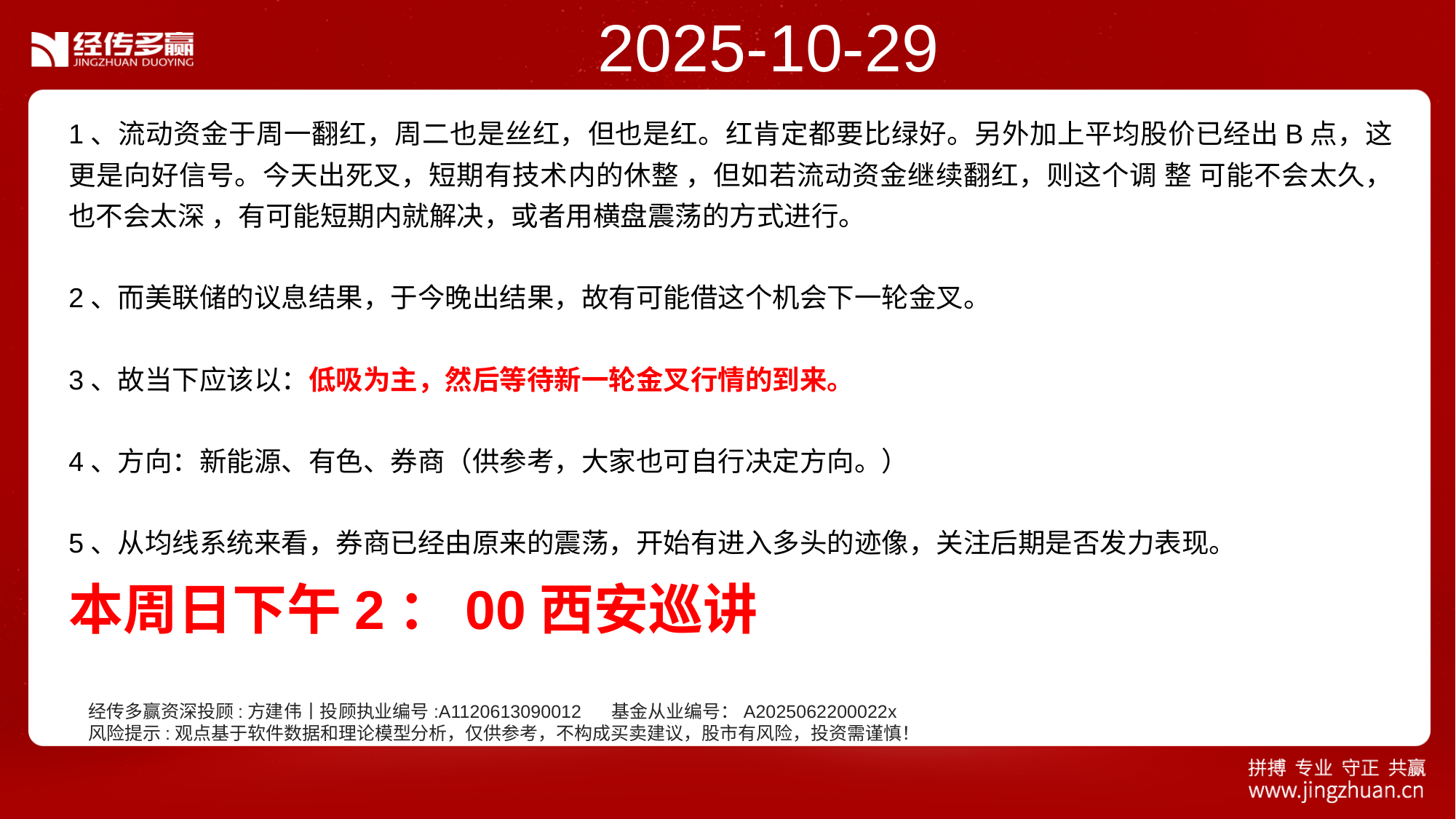

2025-10-29
1、流动资金于周一翻红，周二也是丝红，但也是红。红肯定都要比绿好。另外加上平均股价已经出B点，这更是向好信号。今天出死叉，短期有技术内的休整 ，但如若流动资金继续翻红，则这个调 整 可能不会太久，也不会太深 ，有可能短期内就解决，或者用横盘震荡的方式进行。

2、而美联储的议息结果，于今晚出结果，故有可能借这个机会下一轮金叉。

3、故当下应该以：低吸为主，然后等待新一轮金叉行情的到来。

4、方向：新能源、有色、券商（供参考，大家也可自行决定方向。）

5、从均线系统来看，券商已经由原来的震荡，开始有进入多头的迹像，关注后期是否发力表现。
本周日下午2：00西安巡讲